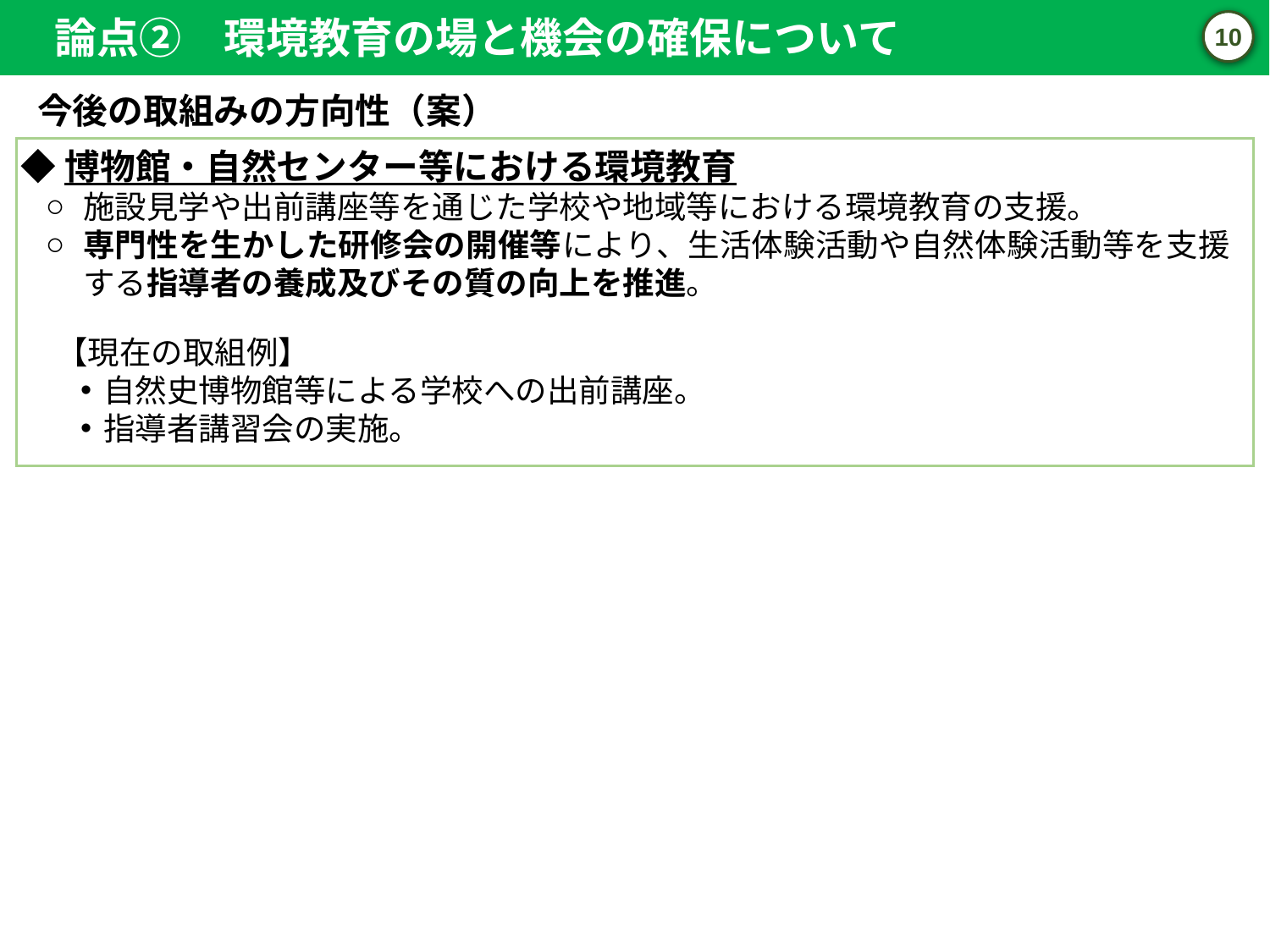

論点②　環境教育の場と機会の確保について
10
今後の取組みの方向性（案）
◆博物館・自然センター等における環境教育
施設見学や出前講座等を通じた学校や地域等における環境教育の支援。
専門性を生かした研修会の開催等により、生活体験活動や自然体験活動等を支援する指導者の養成及びその質の向上を推進。

【現在の取組例】
自然史博物館等による学校への出前講座。
指導者講習会の実施。